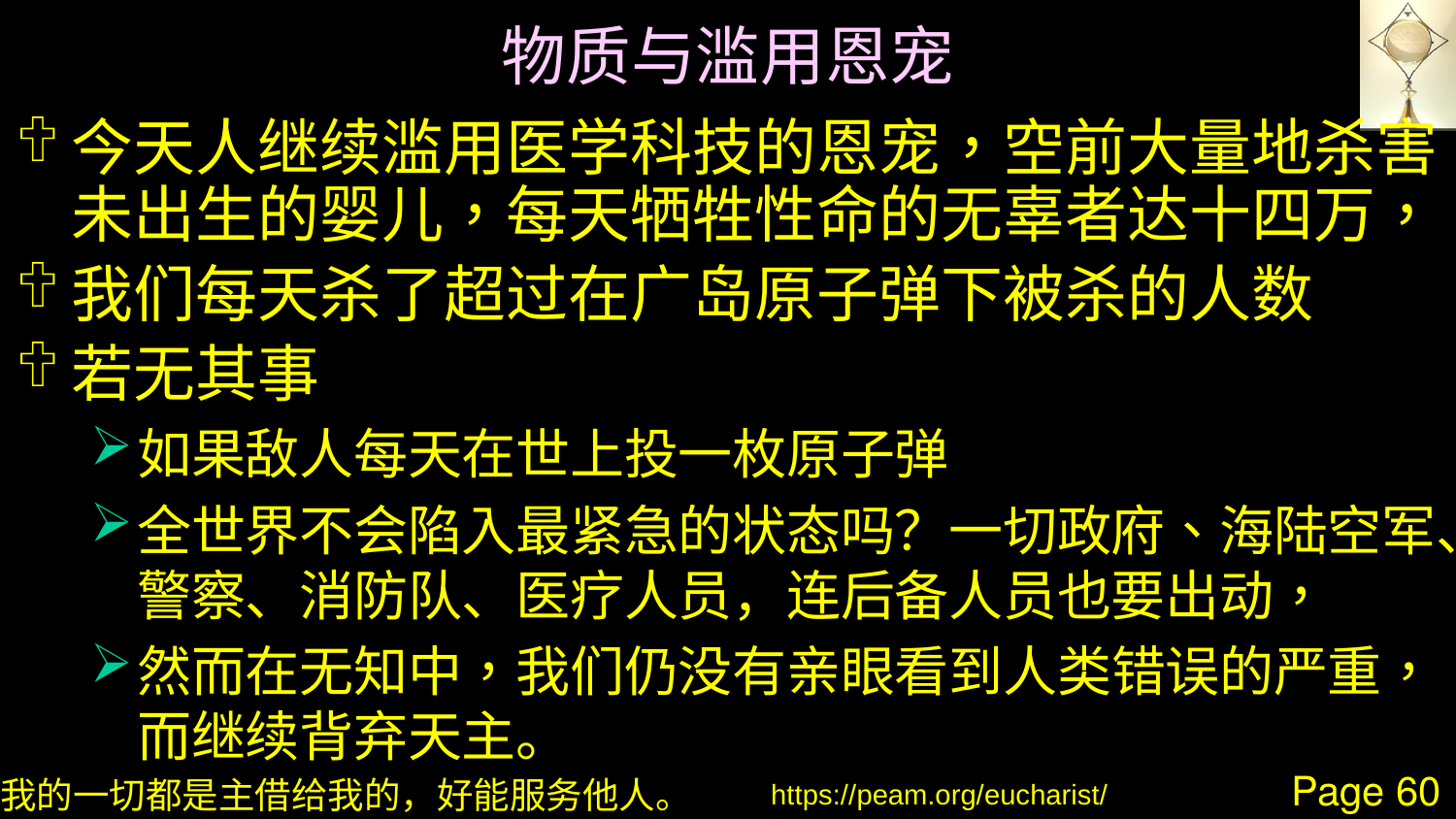

# 物质与滥用恩宠
今天人继续滥用医学科技的恩宠，空前大量地杀害未出生的婴儿，每天牺牲性命的无辜者达十四万，
我们每天杀了超过在广岛原子弹下被杀的人数
若无其事
如果敌人每天在世上投一枚原子弹
全世界不会陷入最紧急的状态吗？一切政府、海陆空军、警察、消防队、医疗人员，连后备人员也要出动，
然而在无知中，我们仍没有亲眼看到人类错误的严重，而继续背弃天主。